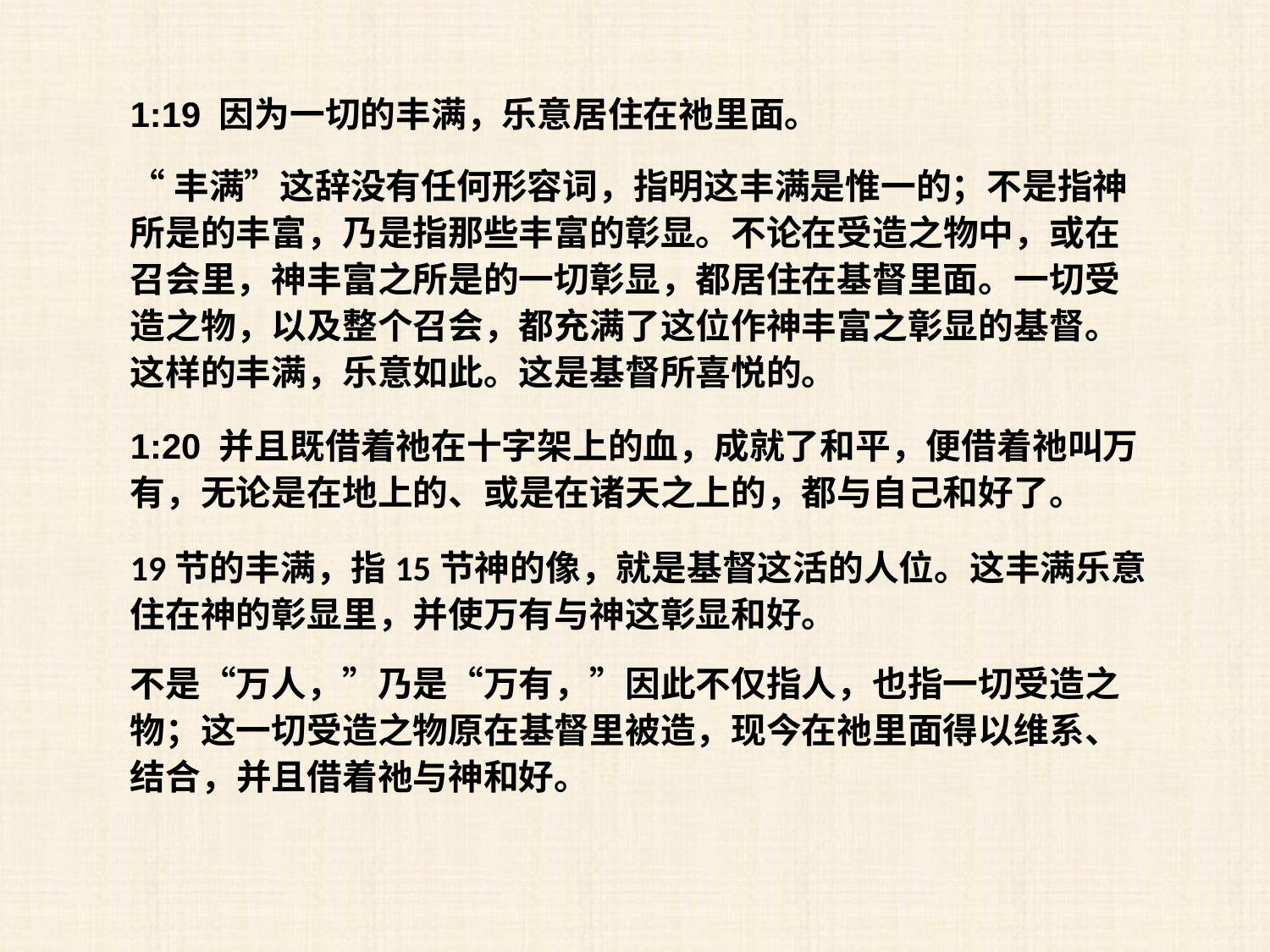

1:19 因为一切的丰满，乐意居住在祂里面。
“丰满”这辞没有任何形容词，指明这丰满是惟一的；不是指神所是的丰富，乃是指那些丰富的彰显。不论在受造之物中，或在召会里，神丰富之所是的一切彰显，都居住在基督里面。一切受造之物，以及整个召会，都充满了这位作神丰富之彰显的基督。这样的丰满，乐意如此。这是基督所喜悦的。
1:20 并且既借着祂在十字架上的血，成就了和平，便借着祂叫万有，无论是在地上的、或是在诸天之上的，都与自己和好了。
19节的丰满，指15节神的像，就是基督这活的人位。这丰满乐意住在神的彰显里，并使万有与神这彰显和好。
不是“万人，”乃是“万有，”因此不仅指人，也指一切受造之物；这一切受造之物原在基督里被造，现今在祂里面得以维系、结合，并且借着祂与神和好。